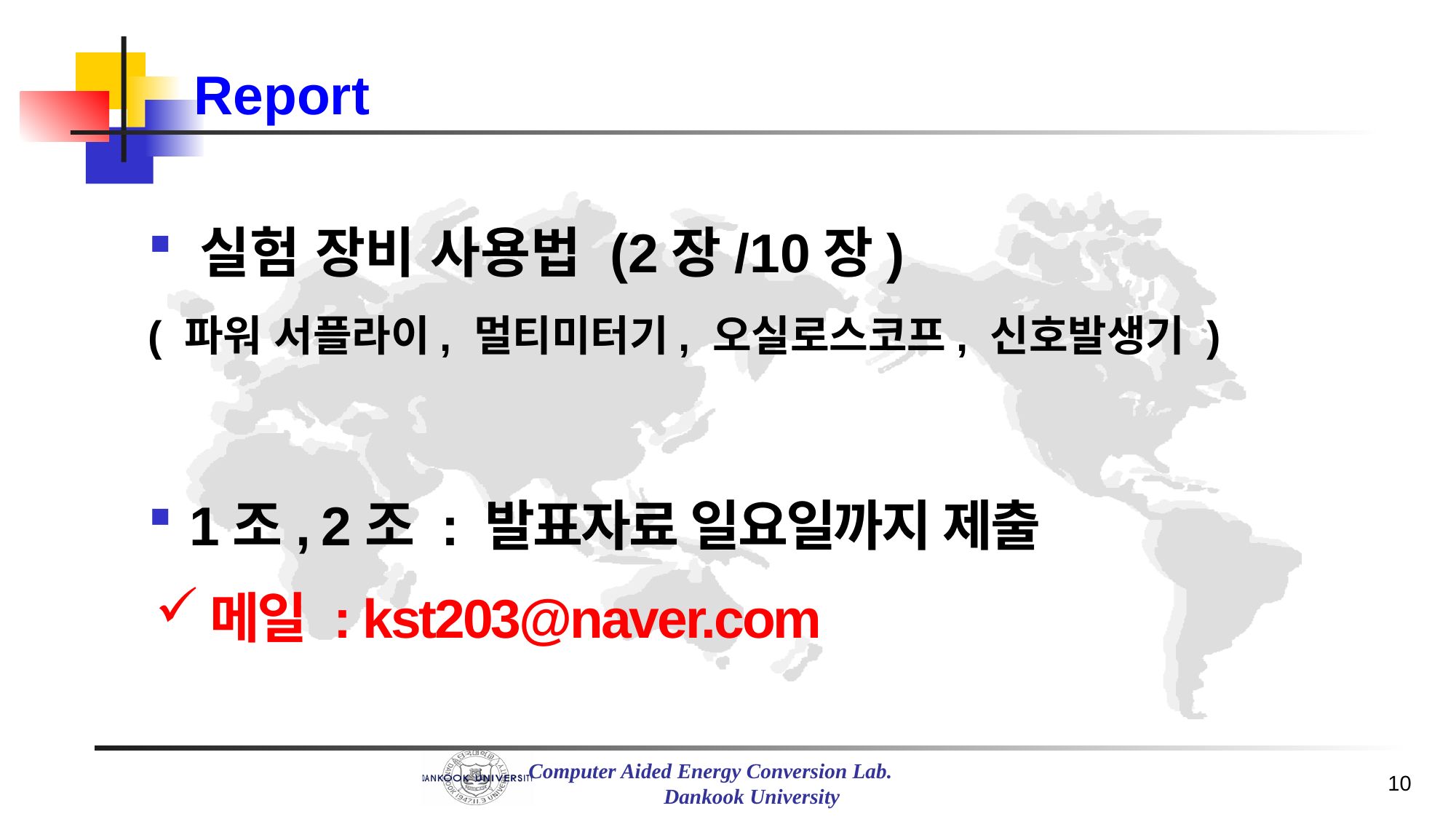

Report
 실험 장비 사용법 (2장/10장)
( 파워 서플라이, 멀티미터기, 오실로스코프, 신호발생기 )

 1조, 2조 : 발표자료 일요일까지 제출
메일 : kst203@naver.com
10
Computer Aided Energy Conversion Lab.
 Dankook University